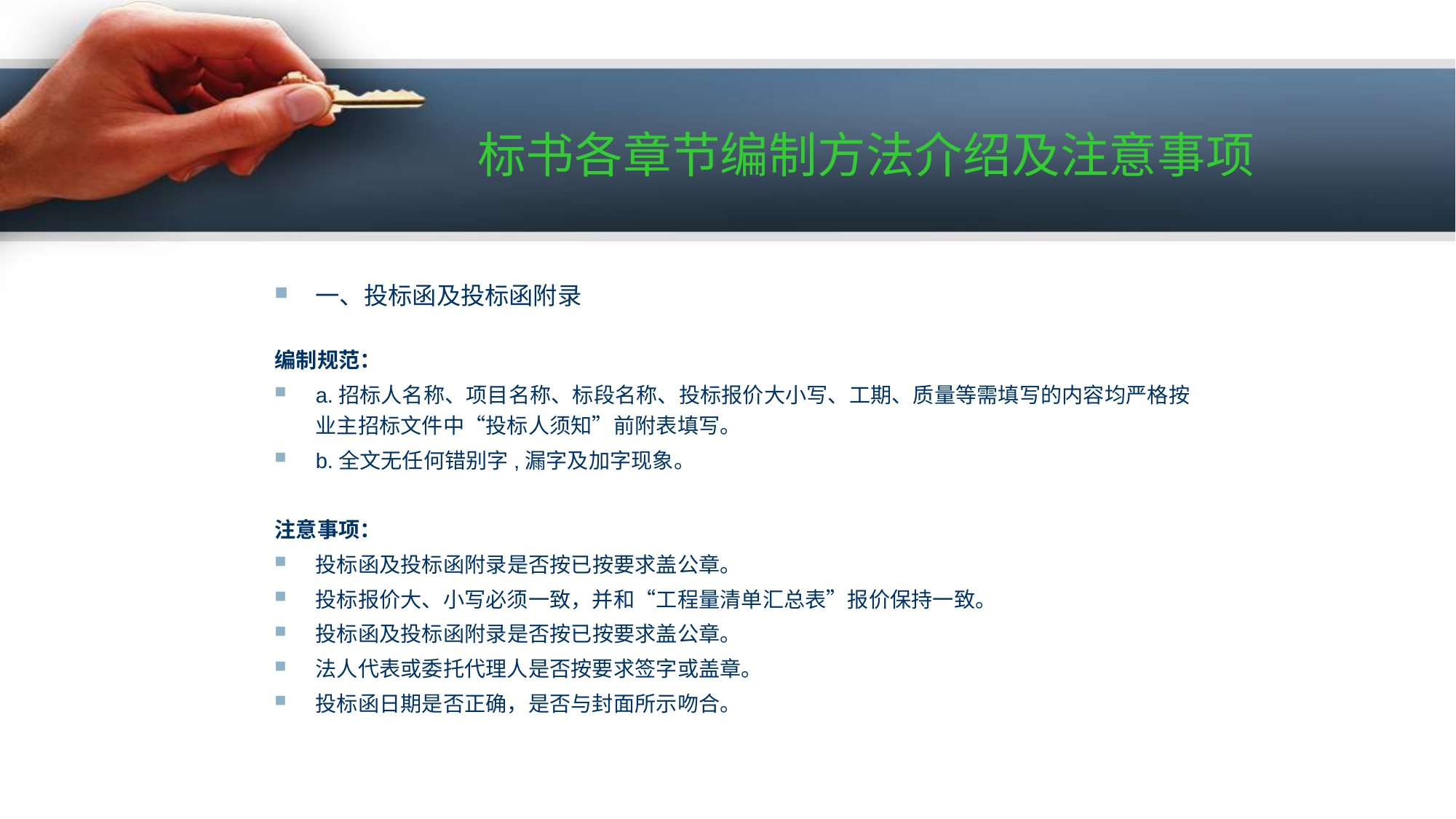

# 标书各章节编制方法介绍及注意事项

一、投标函及投标函附录

编制规范：
a.招标人名称、项目名称、标段名称、投标报价大小写、工期、质量等需填写的内容均严格按业主招标文件中“投标人须知”前附表填写。
b.全文无任何错别字,漏字及加字现象。

注意事项：
投标函及投标函附录是否按已按要求盖公章。
投标报价大、小写必须一致，并和“工程量清单汇总表”报价保持一致。
投标函及投标函附录是否按已按要求盖公章。
法人代表或委托代理人是否按要求签字或盖章。
投标函日期是否正确，是否与封面所示吻合。